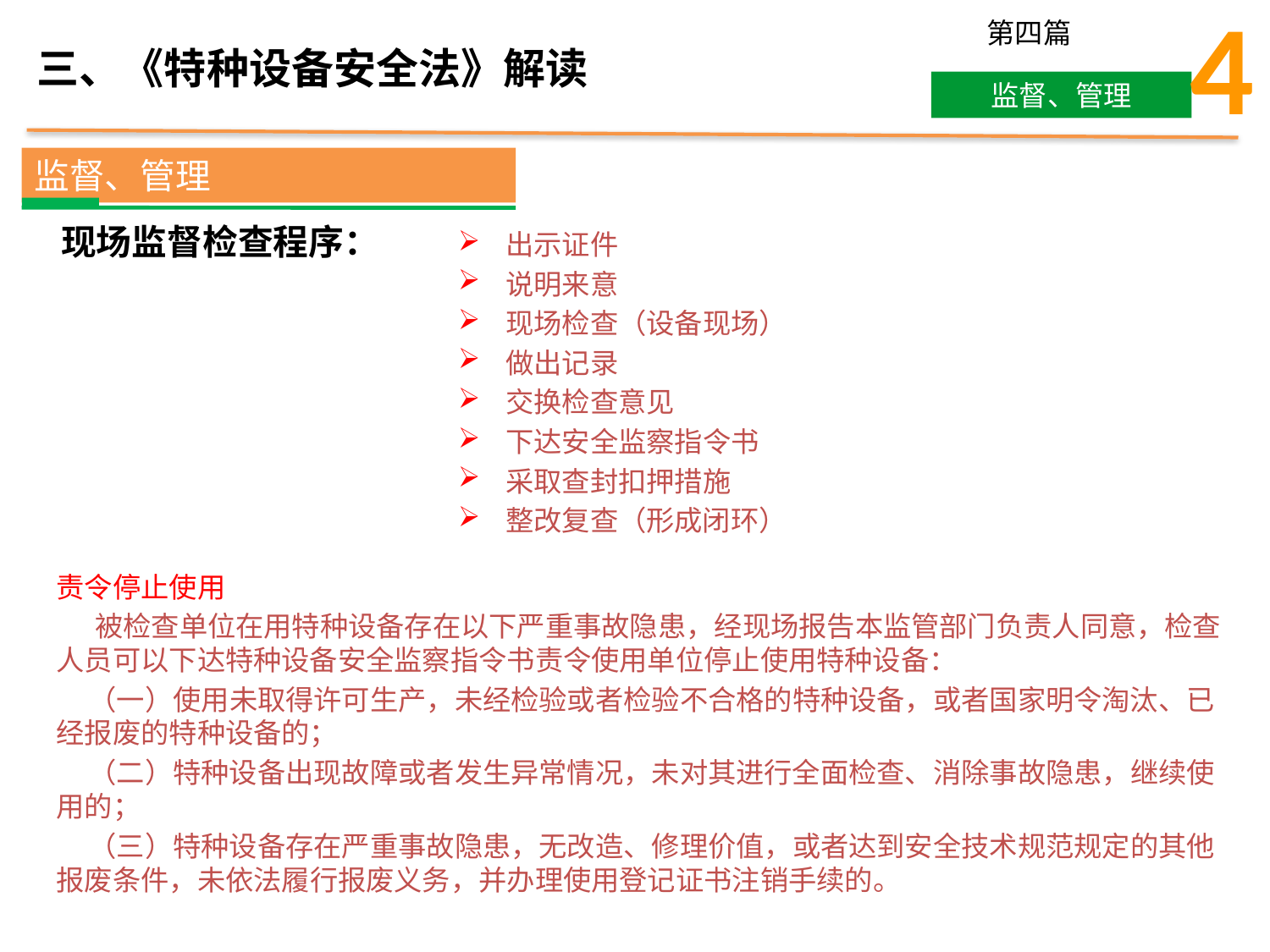

4
第四篇
监督、管理
三、《特种设备安全法》解读
监督、管理

现场监督检查程序：

出示证件
说明来意
现场检查（设备现场）
做出记录
交换检查意见
下达安全监察指令书
采取查封扣押措施
整改复查（形成闭环）
责令停止使用
     被检查单位在用特种设备存在以下严重事故隐患，经现场报告本监管部门负责人同意，检查人员可以下达特种设备安全监察指令书责令使用单位停止使用特种设备：
    （一）使用未取得许可生产，未经检验或者检验不合格的特种设备，或者国家明令淘汰、已经报废的特种设备的；
    （二）特种设备出现故障或者发生异常情况，未对其进行全面检查、消除事故隐患，继续使用的；
    （三）特种设备存在严重事故隐患，无改造、修理价值，或者达到安全技术规范规定的其他报废条件，未依法履行报废义务，并办理使用登记证书注销手续的。